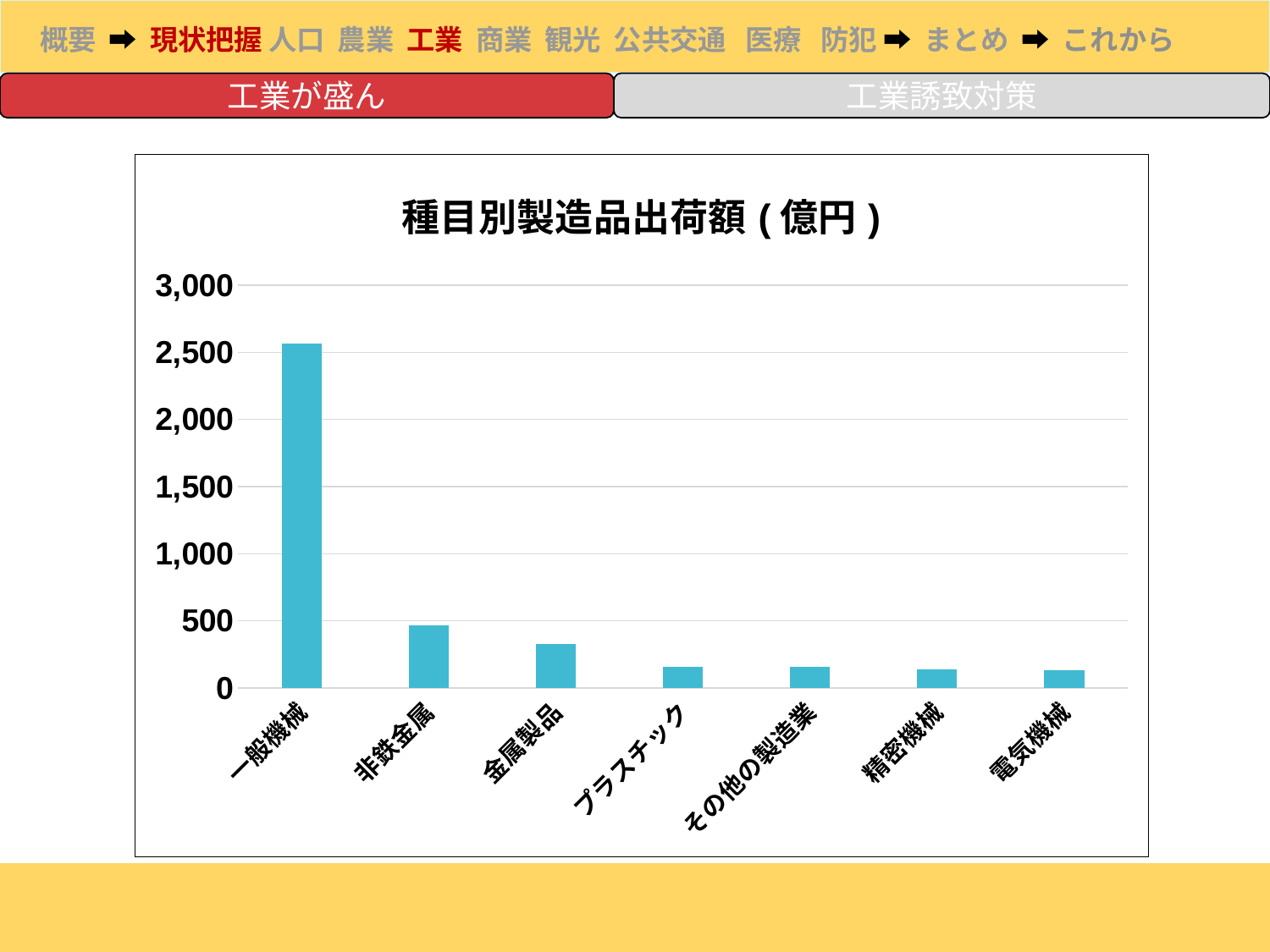

工業誘致対策
工業が盛ん

### Chart: 種目別製造品出荷額(億円)

| Category | 製造品出荷額 |
|---|---|
| 一般機械 | 2566.6164 |
| 非鉄金属 | 464.8304 |
| 金属製品 | 327.1118 |
| プラスチック | 158.9769 |
| その他の製造業 | 157.6595 |
| 精密機械 | 139.9336 |
| 電気機械 | 132.9842 |